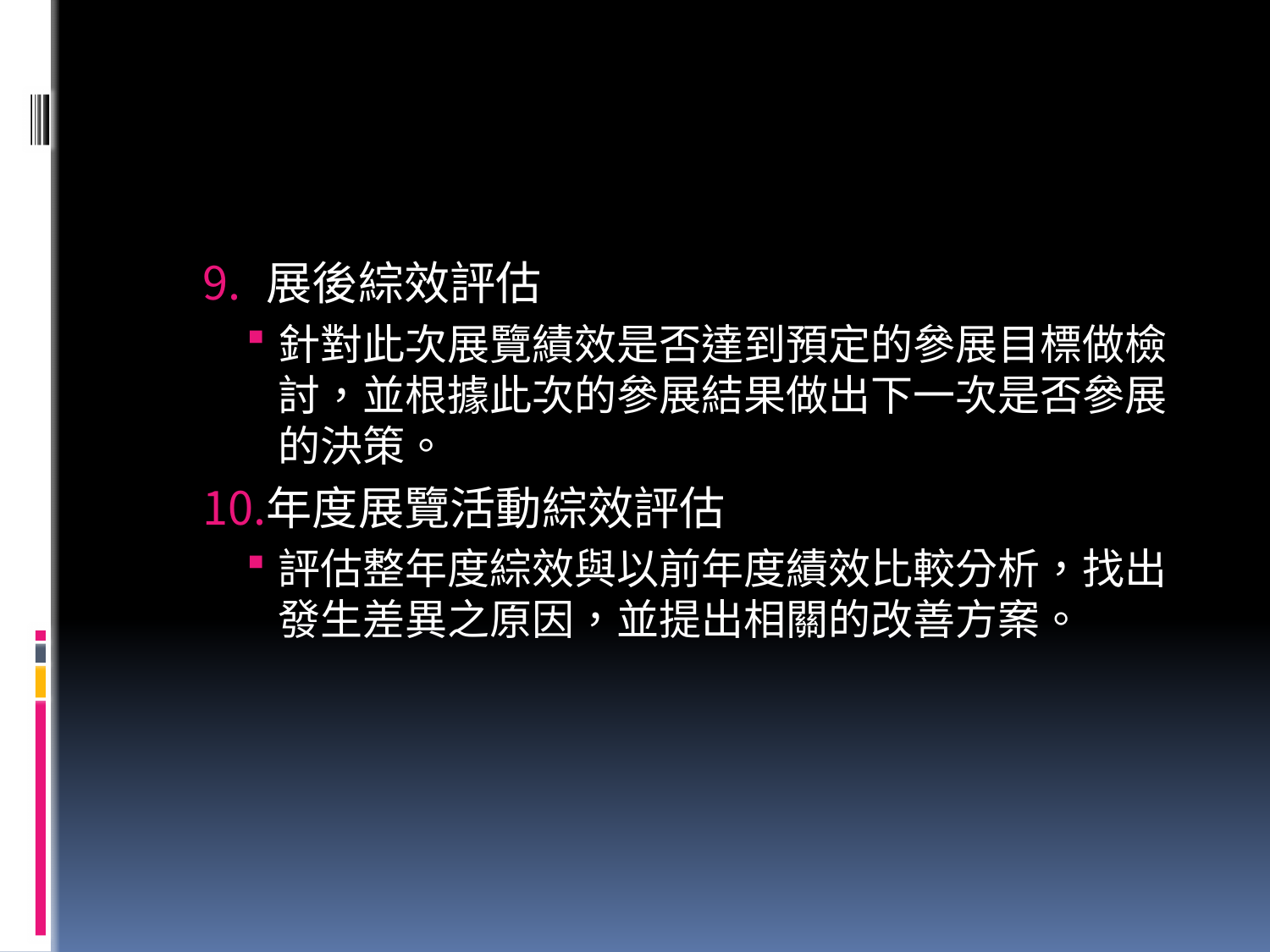

#
展後綜效評估
針對此次展覽績效是否達到預定的參展目標做檢討，並根據此次的參展結果做出下一次是否參展的決策。
年度展覽活動綜效評估
評估整年度綜效與以前年度績效比較分析，找出發生差異之原因，並提出相關的改善方案。